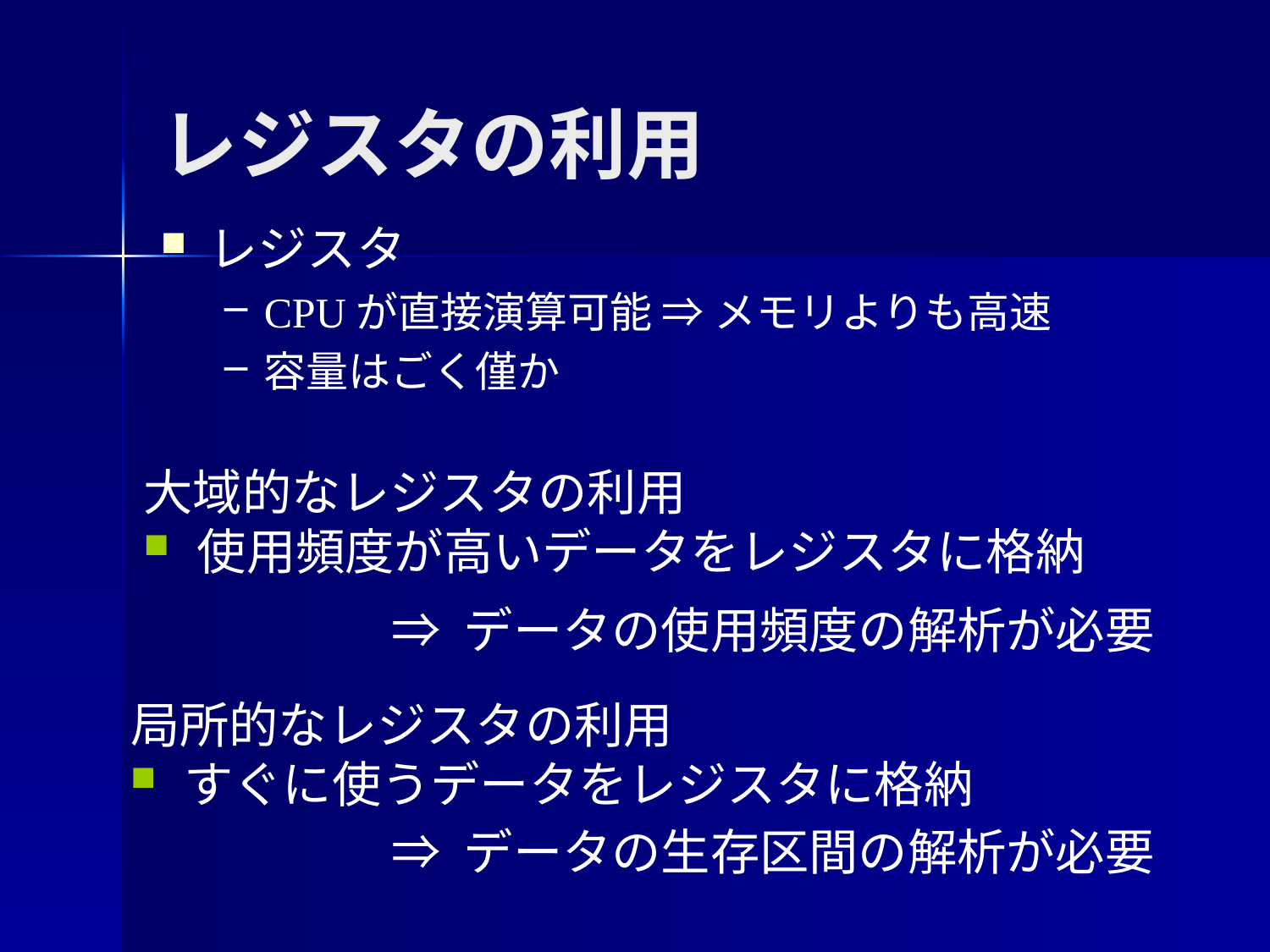

レジスタの利用
レジスタ
CPUが直接演算可能 ⇒ メモリよりも高速
容量はごく僅か
大域的なレジスタの利用
使用頻度が高いデータをレジスタに格納
⇒ データの使用頻度の解析が必要
局所的なレジスタの利用
すぐに使うデータをレジスタに格納
⇒ データの生存区間の解析が必要